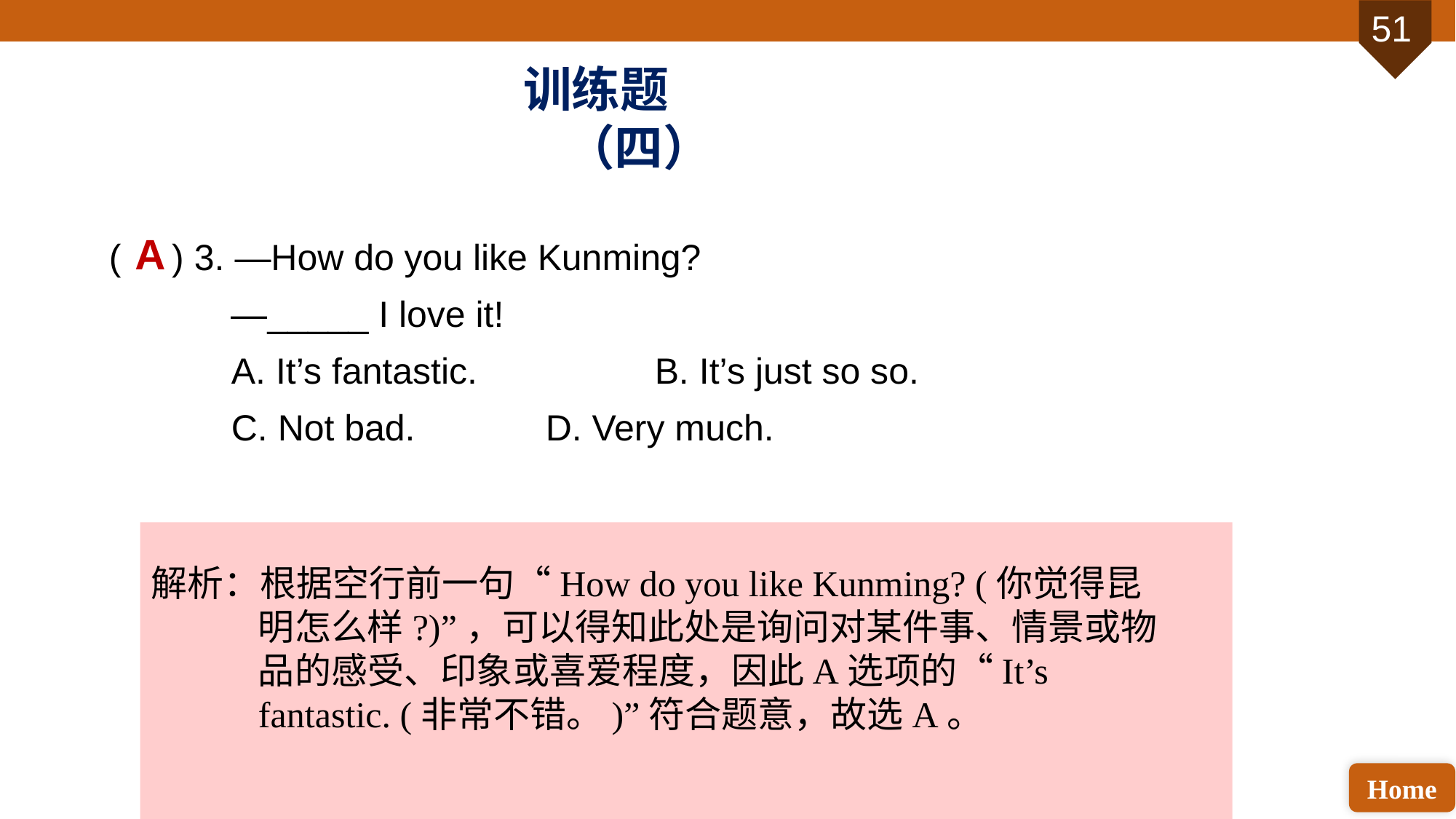

训练题（四）
(     ) 3. —How do you like Kunming?
            —_____ I love it!
            A. It’s fantastic. 		B. It’s just so so.
            C. Not bad. 		D. Very much.
A

解析：根据空行前一句“How do you like Kunming? (你觉得昆明怎么样?)”，可以得知此处是询问对某件事、情景或物品的感受、印象或喜爱程度，因此A选项的“It’s fantastic. (非常不错。)”符合题意，故选A。